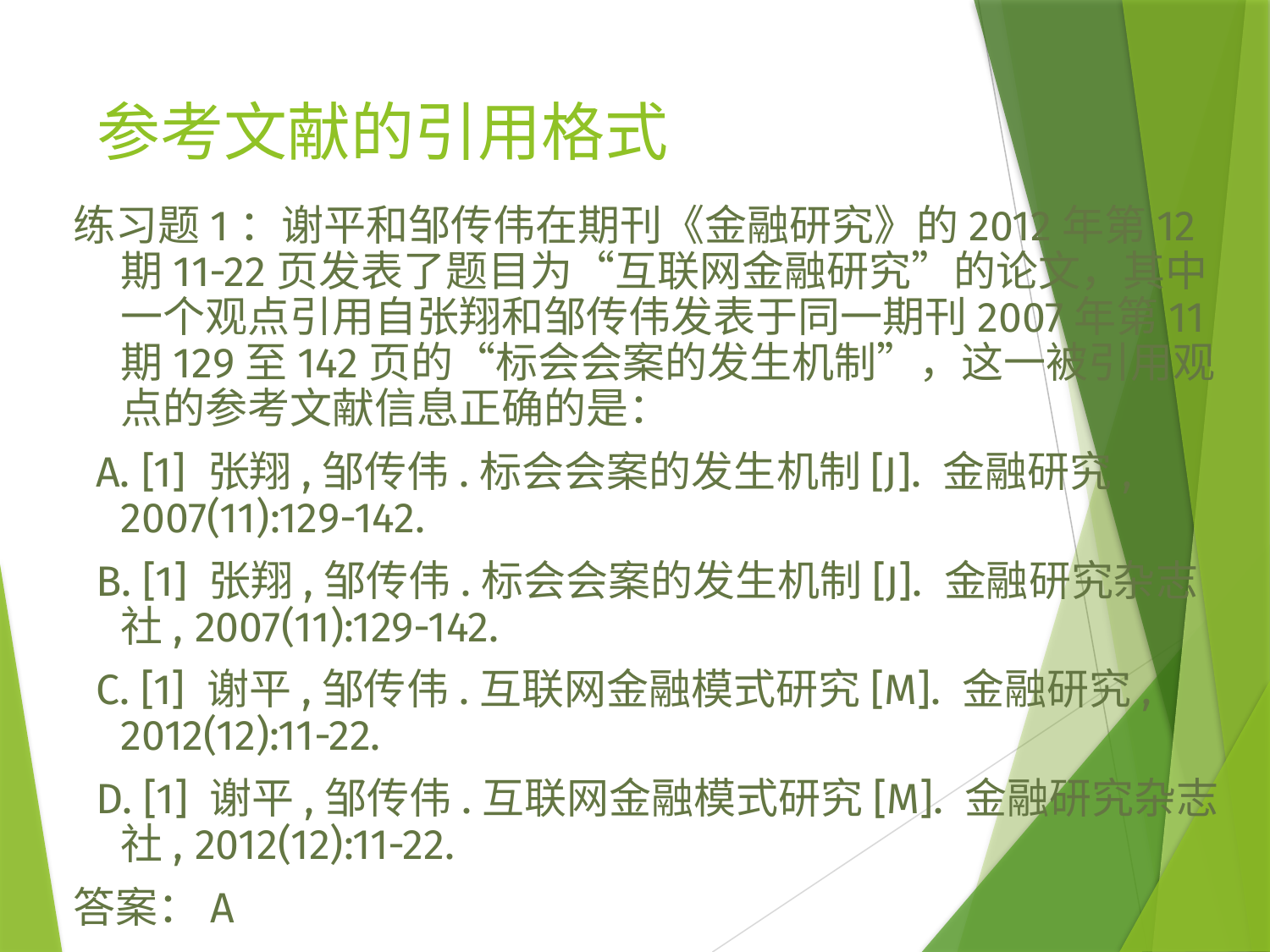

# 参考文献的引用格式
练习题1：谢平和邹传伟在期刊《金融研究》的2012年第12期11-22页发表了题目为“互联网金融研究”的论文，其中一个观点引用自张翔和邹传伟发表于同一期刊2007年第11期129至142页的“标会会案的发生机制”，这一被引用观点的参考文献信息正确的是：
  A. [1] 张翔,邹传伟.标会会案的发生机制[J]. 金融研究, 2007(11):129-142.
  B. [1] 张翔,邹传伟.标会会案的发生机制[J]. 金融研究杂志社, 2007(11):129-142.
  C. [1] 谢平,邹传伟.互联网金融模式研究[M]. 金融研究, 2012(12):11-22.
  D. [1] 谢平,邹传伟.互联网金融模式研究[M]. 金融研究杂志社, 2012(12):11-22.
答案：A